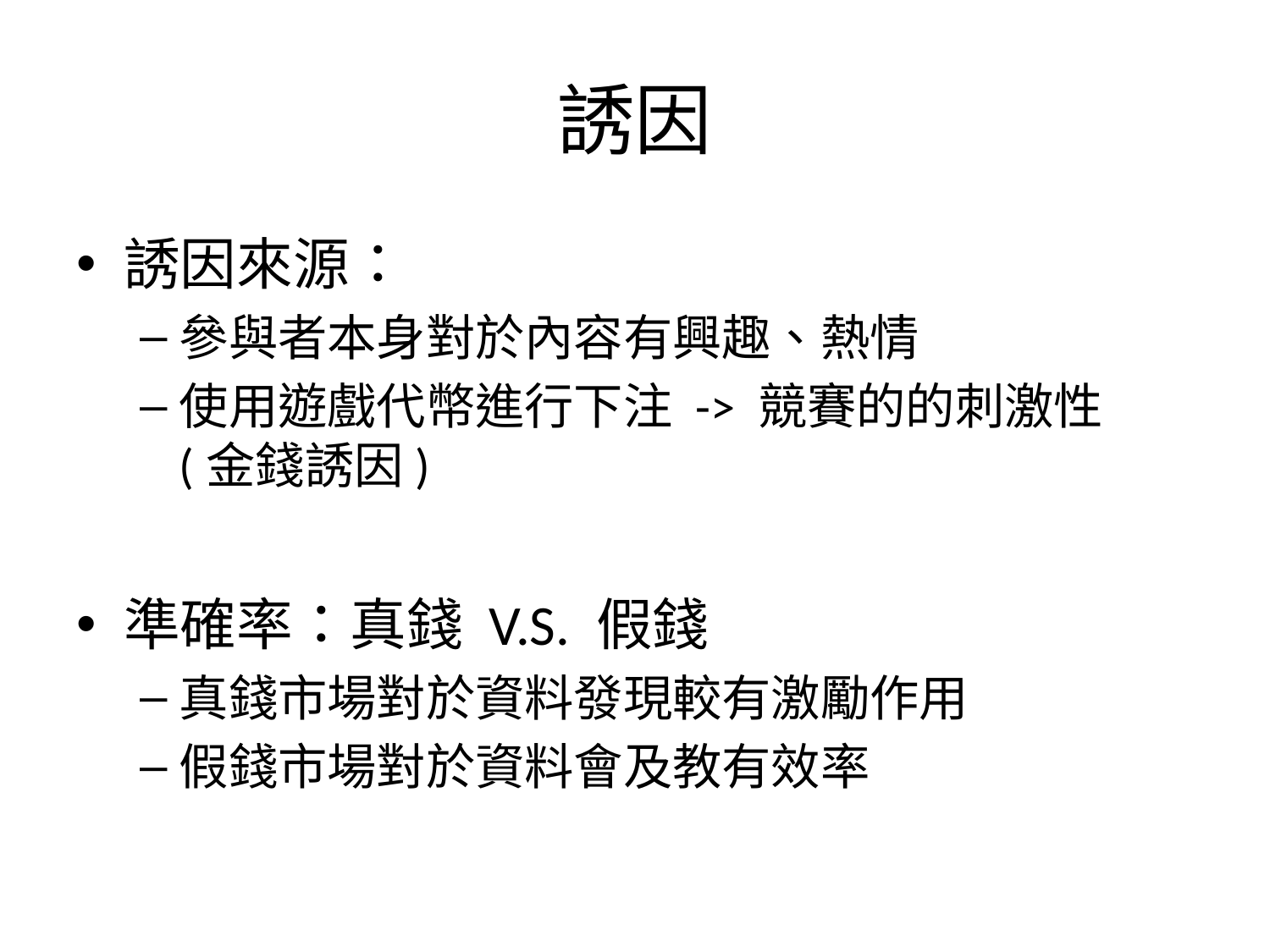

# 誘因
誘因來源：
參與者本身對於內容有興趣、熱情
使用遊戲代幣進行下注 -> 競賽的的刺激性 (金錢誘因)

準確率：真錢 V.S. 假錢
真錢市場對於資料發現較有激勵作用
假錢市場對於資料會及教有效率